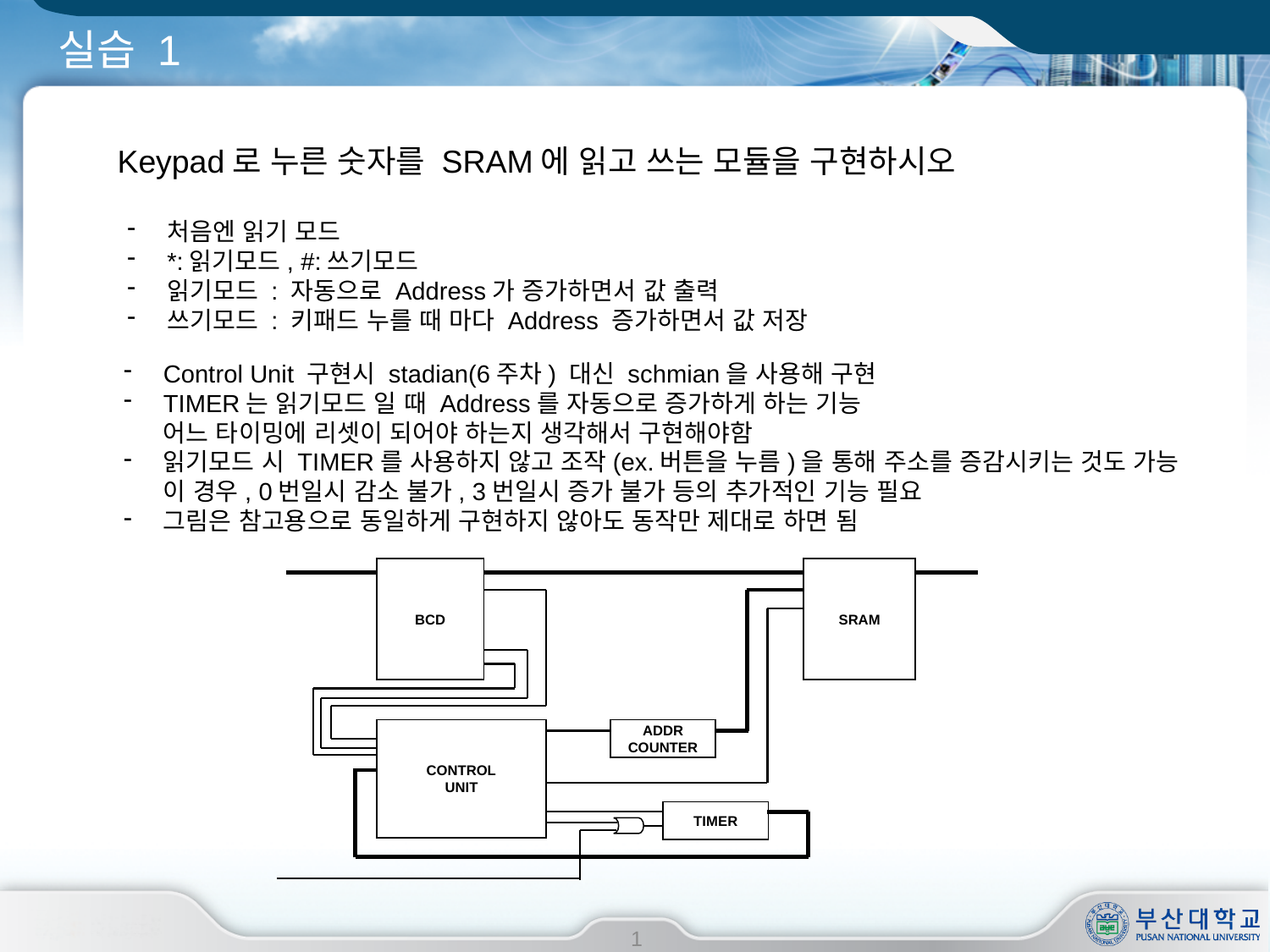

# 실습 1
Keypad로 누른 숫자를 SRAM에 읽고 쓰는 모듈을 구현하시오
처음엔 읽기 모드
*:읽기모드, #:쓰기모드
읽기모드 : 자동으로 Address가 증가하면서 값 출력
쓰기모드 : 키패드 누를 때 마다 Address 증가하면서 값 저장
Control Unit 구현시 stadian(6주차) 대신 schmian을 사용해 구현
TIMER는 읽기모드 일 때 Address를 자동으로 증가하게 하는 기능
어느 타이밍에 리셋이 되어야 하는지 생각해서 구현해야함
읽기모드 시 TIMER를 사용하지 않고 조작(ex.버튼을 누름)을 통해 주소를 증감시키는 것도 가능
이 경우, 0번일시 감소 불가, 3번일시 증가 불가 등의 추가적인 기능 필요
그림은 참고용으로 동일하게 구현하지 않아도 동작만 제대로 하면 됨

BCD
SRAM
CONTROL
UNIT
ADDR
COUNTER
TIMER

1